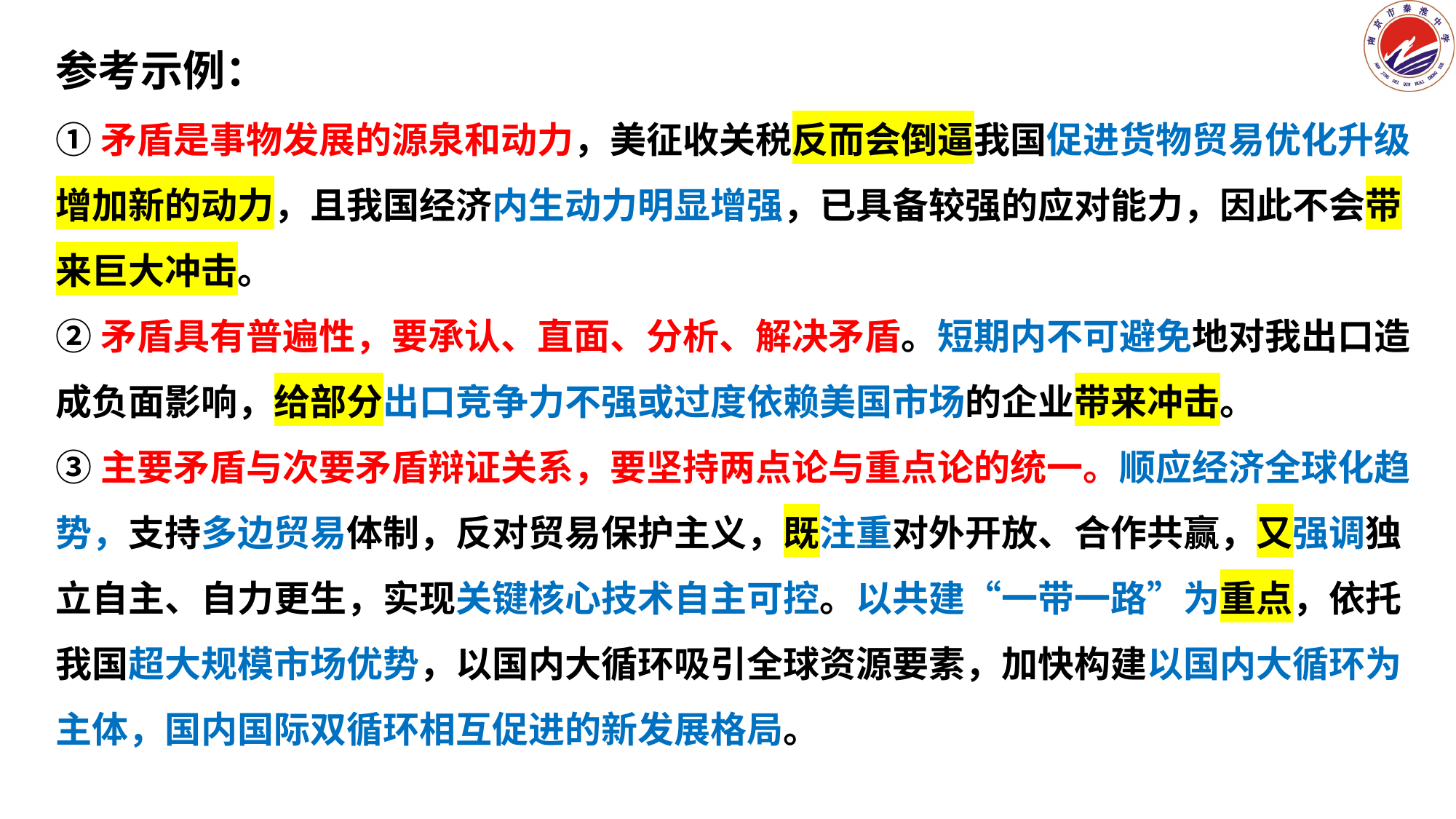

参考示例：
①矛盾是事物发展的源泉和动力，美征收关税反而会倒逼我国促进货物贸易优化升级增加新的动力，且我国经济内生动力明显增强，已具备较强的应对能力，因此不会带来巨大冲击。
②矛盾具有普遍性，要承认、直面、分析、解决矛盾。短期内不可避免地对我出口造成负面影响，给部分出口竞争力不强或过度依赖美国市场的企业带来冲击。
③主要矛盾与次要矛盾辩证关系，要坚持两点论与重点论的统一。顺应经济全球化趋势，支持多边贸易体制，反对贸易保护主义，既注重对外开放、合作共赢，又强调独立自主、自力更生，实现关键核心技术自主可控。以共建“一带一路”为重点，依托我国超大规模市场优势，以国内大循环吸引全球资源要素，加快构建以国内大循环为主体，国内国际双循环相互促进的新发展格局。